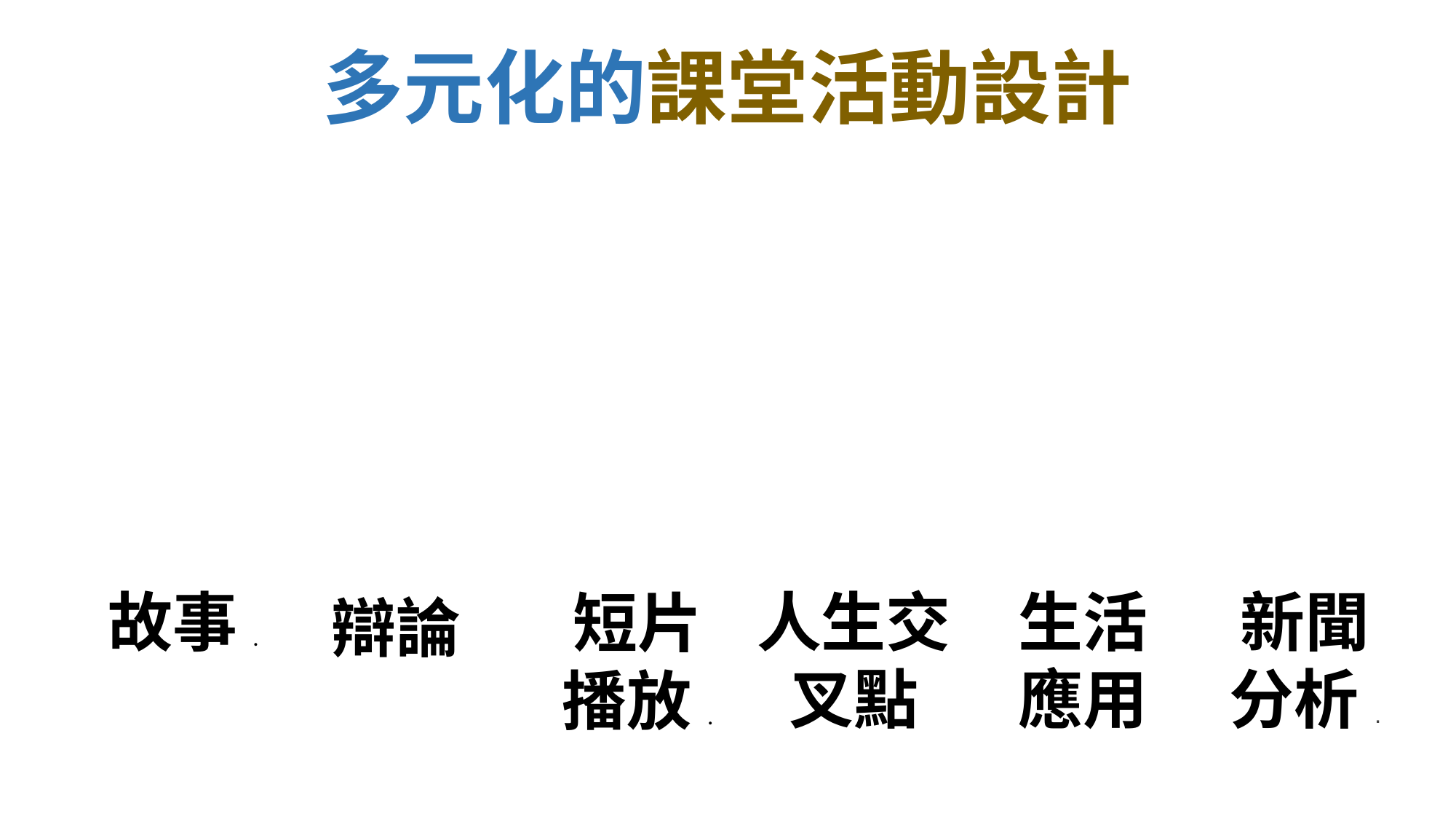

# 多元化的課堂活動設計

故事.

辯論

生活應用
新聞分析.
人生交叉點
短片播放.